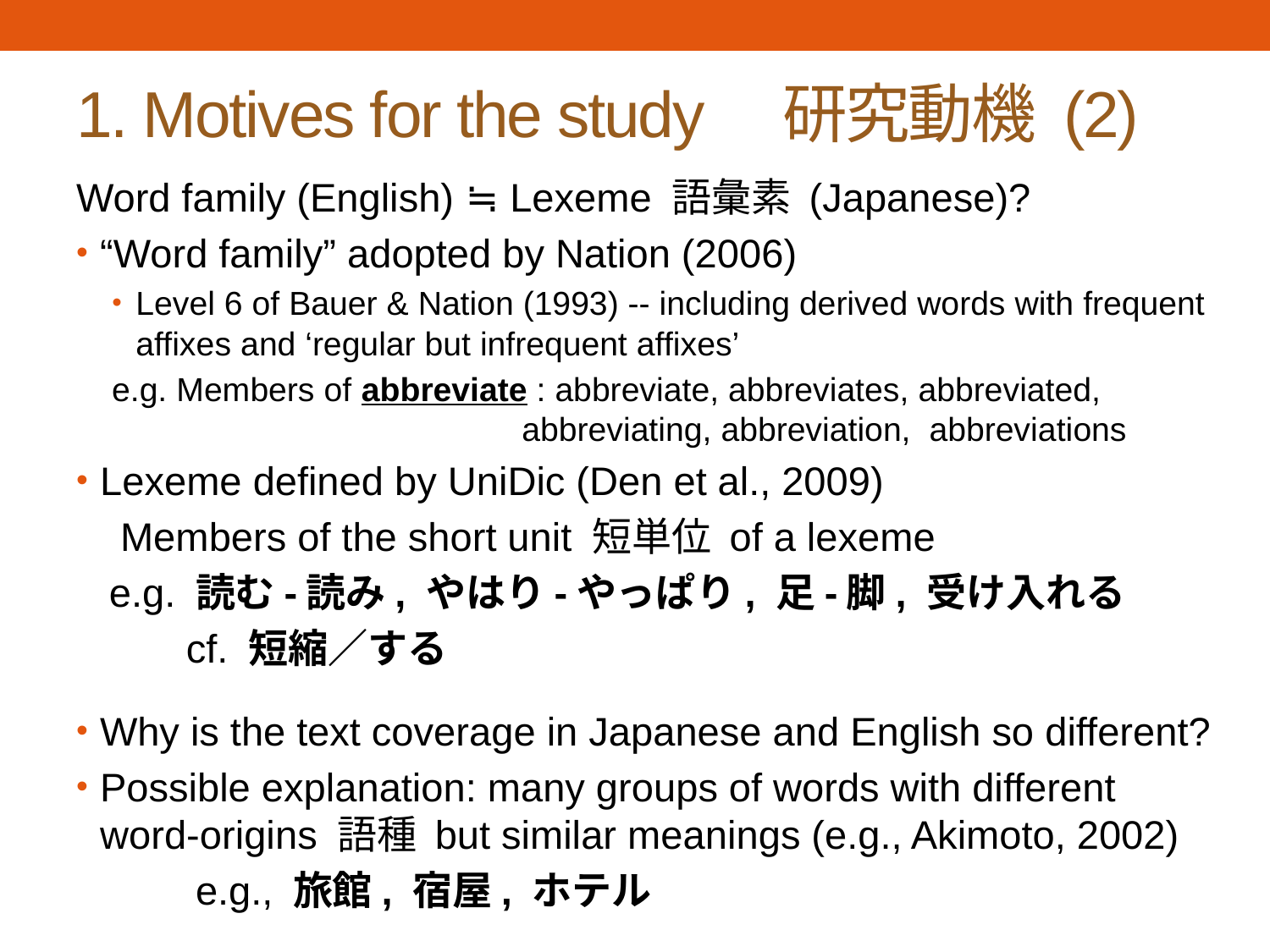

# 1. Motives for the study　研究動機 (2)
Word family (English) ≒ Lexeme 語彙素 (Japanese)?
“Word family” adopted by Nation (2006)
Level 6 of Bauer & Nation (1993) -- including derived words with frequent affixes and ‘regular but infrequent affixes’
e.g. Members of abbreviate : abbreviate, abbreviates, abbreviated, abbreviating, abbreviation,  abbreviations
Lexeme defined by UniDic (Den et al., 2009)
    Members of the short unit 短単位 of a lexeme
   e.g. 読む-読み, やはり-やっぱり, 足-脚, 受け入れる
          cf. 短縮／する

Why is the text coverage in Japanese and English so different?
Possible explanation: many groups of words with different word-origins 語種 but similar meanings (e.g., Akimoto, 2002)
	e.g., 旅館, 宿屋, ホテル